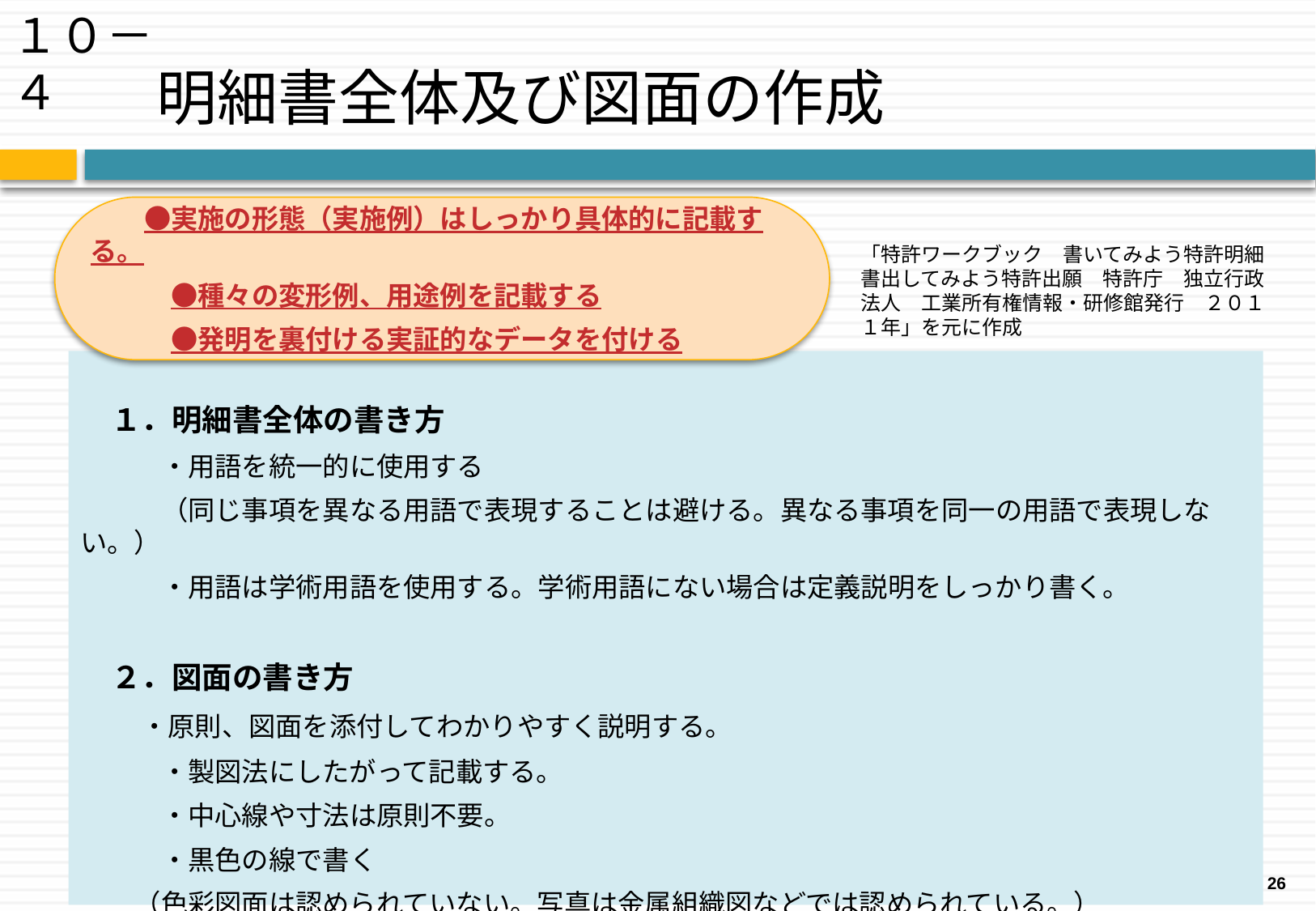

１０－４
# 明細書全体及び図面の作成
　　●実施の形態（実施例）はしっかり具体的に記載する。
　　　●種々の変形例、用途例を記載する
　　　●発明を裏付ける実証的なデータを付ける
「特許ワークブック　書いてみよう特許明細書出してみよう特許出願　特許庁　独立行政法人　工業所有権情報・研修館発行　２０１１年」を元に作成

　１．明細書全体の書き方
　　　・用語を統一的に使用する
　　　（同じ事項を異なる用語で表現することは避ける。異なる事項を同一の用語で表現しない。）
　　　・用語は学術用語を使用する。学術用語にない場合は定義説明をしっかり書く。

　２．図面の書き方
　　・原則、図面を添付してわかりやすく説明する。
　　　・製図法にしたがって記載する。
　　　・中心線や寸法は原則不要。
　　　・黒色の線で書く
　　（色彩図面は認められていない。写真は金属組織図などでは認められている。）

26